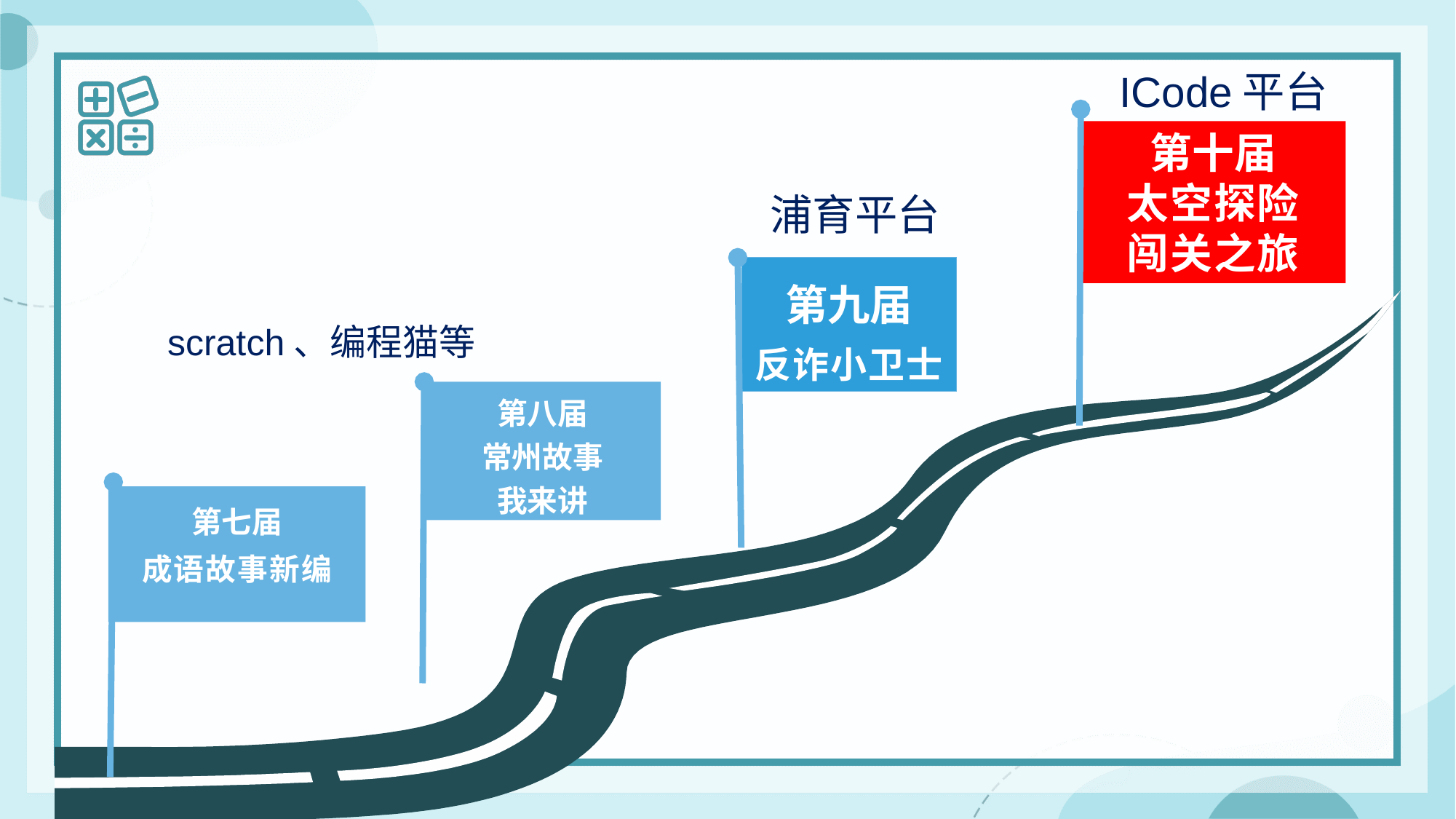

ICode平台
第十届
太空探险
闯关之旅

浦育平台
第九届
反诈小卫士

scratch、编程猫等
第八届
常州故事
我来讲

第七届
成语故事新编